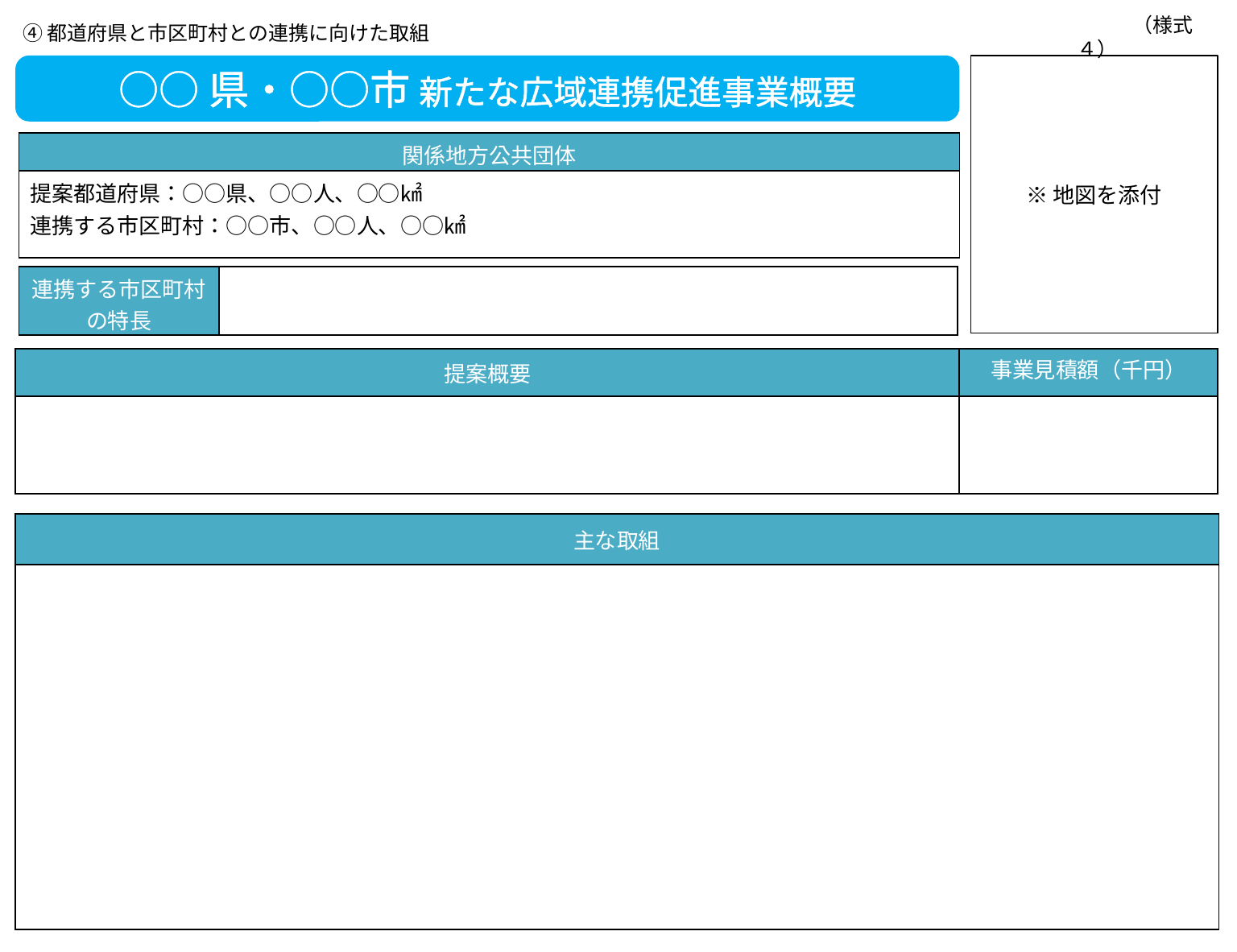

④都道府県と市区町村との連携に向けた取組
　　　（様式４）
○○県・○○市 新たな広域連携促進事業概要
※地図を添付
| 関係地方公共団体 |
| --- |
| 提案都道府県：○○県、○○人、○○㎢ 連携する市区町村：○○市、○○人、○○㎢ |
| 連携する市区町村 の特長 |  |
| --- | --- |
| 提案概要 | 事業見積額（千円） |
| --- | --- |
|  |  |
| 主な取組 |
| --- |
|  |